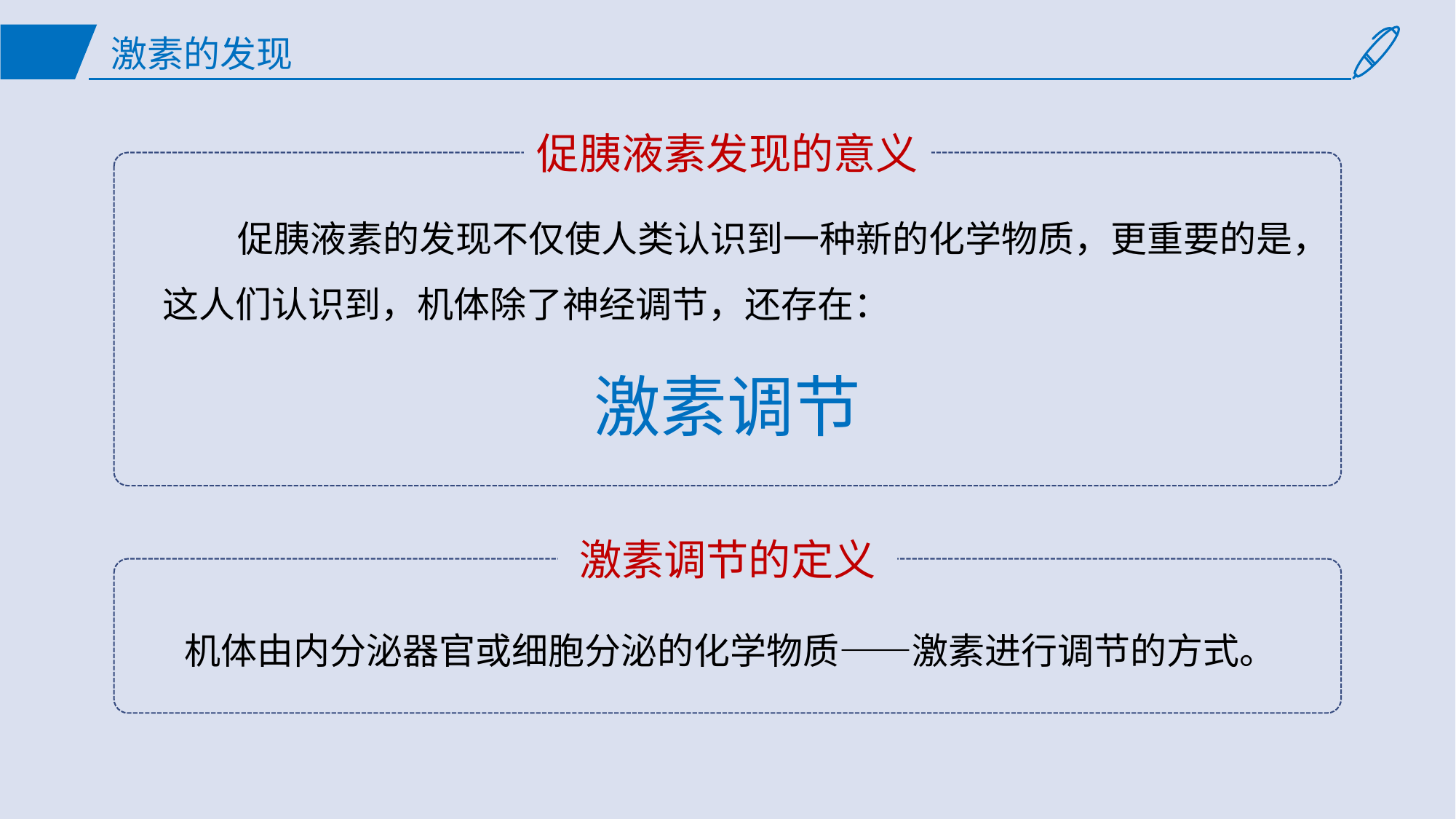

# 激素的发现
促胰液素发现的意义

        促胰液素的发现不仅使人类认识到一种新的化学物质，更重要的是，这人们认识到，机体除了神经调节，还存在：
激素调节
激素调节的定义

机体由内分泌器官或细胞分泌的化学物质——激素进行调节的方式。